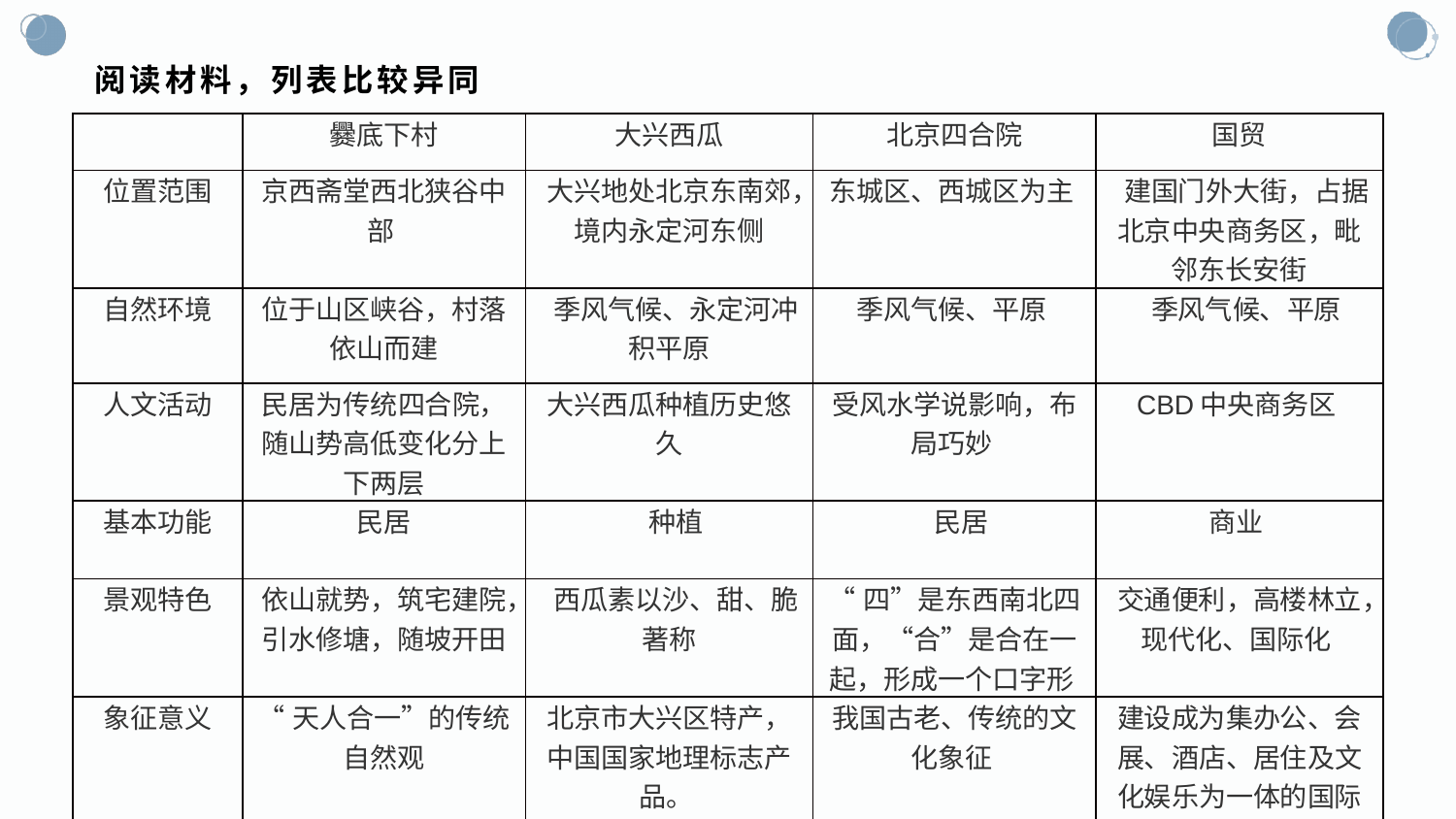

# 阅读材料，列表比较异同
|  | 爨底下村 | 大兴西瓜 | 北京四合院 | 国贸 |
| --- | --- | --- | --- | --- |
| 位置范围 | 京西斋堂西北狭谷中部 | 大兴地处北京东南郊，境内永定河东侧 | 东城区、西城区为主 | 建国门外大街，占据北京中央商务区，毗邻东长安街 |
| 自然环境 | 位于山区峡谷，村落依山而建 | 季风气候、永定河冲积平原 | 季风气候、平原 | 季风气候、平原 |
| 人文活动 | 民居为传统四合院，随山势高低变化分上下两层 | 大兴西瓜种植历史悠久 | 受风水学说影响，布局巧妙 | CBD中央商务区 |
| 基本功能 | 民居 | 种植 | 民居 | 商业 |
| 景观特色 | 依山就势，筑宅建院，引水修塘，随坡开田 | 西瓜素以沙、甜、脆著称 | “四”是东西南北四面，“合”是合在一起，形成一个口字形 | 交通便利，高楼林立，现代化、国际化 |
| 象征意义 | “天人合一”的传统自然观 | 北京市大兴区特产，中国国家地理标志产品。 | 我国古老、传统的文化象征 | 建设成为集办公、会展、酒店、居住及文化娱乐为一体的国际商务中心区 |